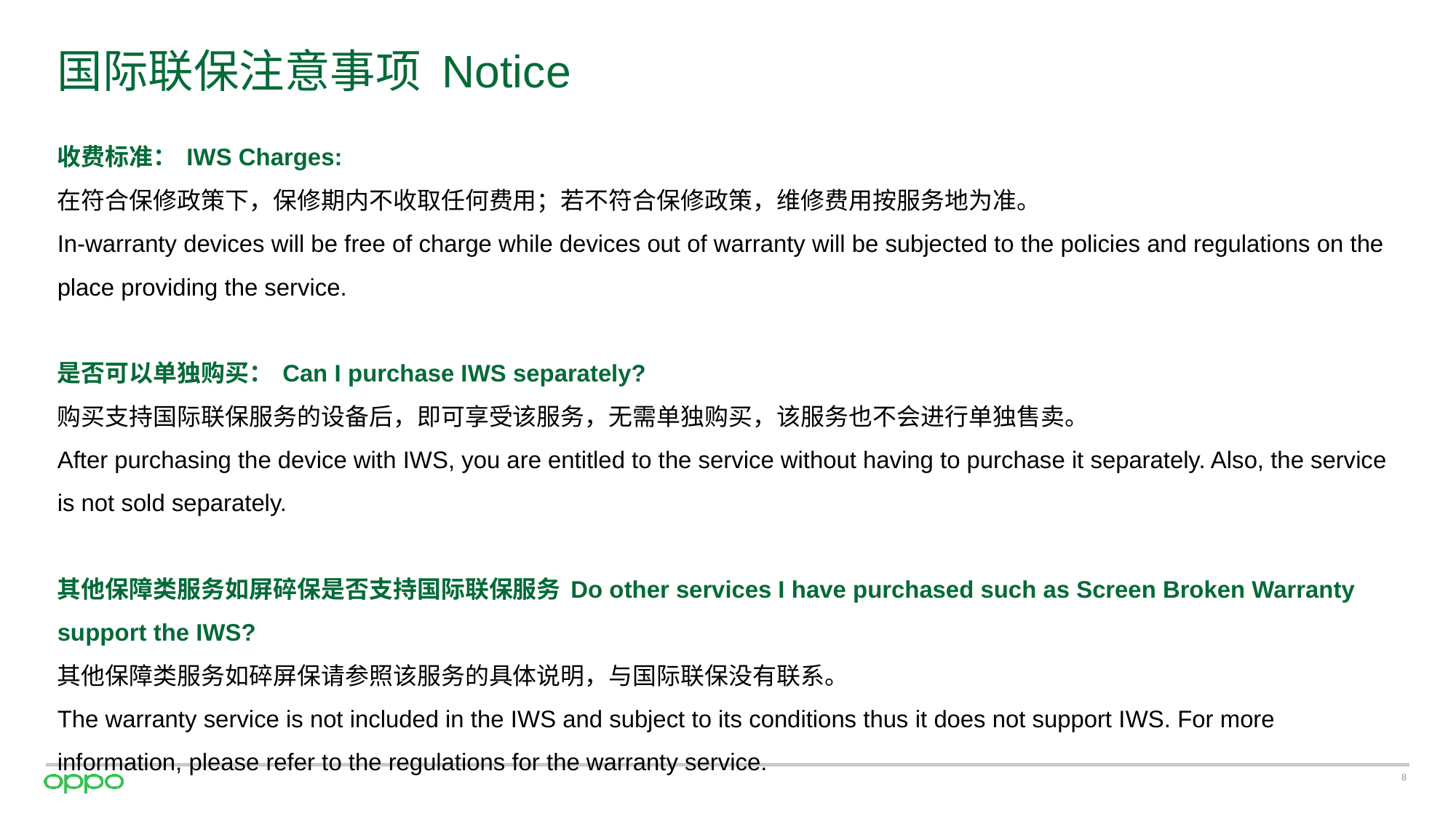

# 国际联保注意事项 Notice
收费标准： IWS Charges:
在符合保修政策下，保修期内不收取任何费用；若不符合保修政策，维修费用按服务地为准。
In-warranty devices will be free of charge while devices out of warranty will be subjected to the policies and regulations on the place providing the service.

是否可以单独购买： Can I purchase IWS separately?
购买支持国际联保服务的设备后，即可享受该服务，无需单独购买，该服务也不会进行单独售卖。
After purchasing the device with IWS, you are entitled to the service without having to purchase it separately. Also, the service is not sold separately.

其他保障类服务如屏碎保是否支持国际联保服务 Do other services I have purchased such as Screen Broken Warranty support the IWS?
其他保障类服务如碎屏保请参照该服务的具体说明，与国际联保没有联系。
The warranty service is not included in the IWS and subject to its conditions thus it does not support IWS. For more information, please refer to the regulations for the warranty service.